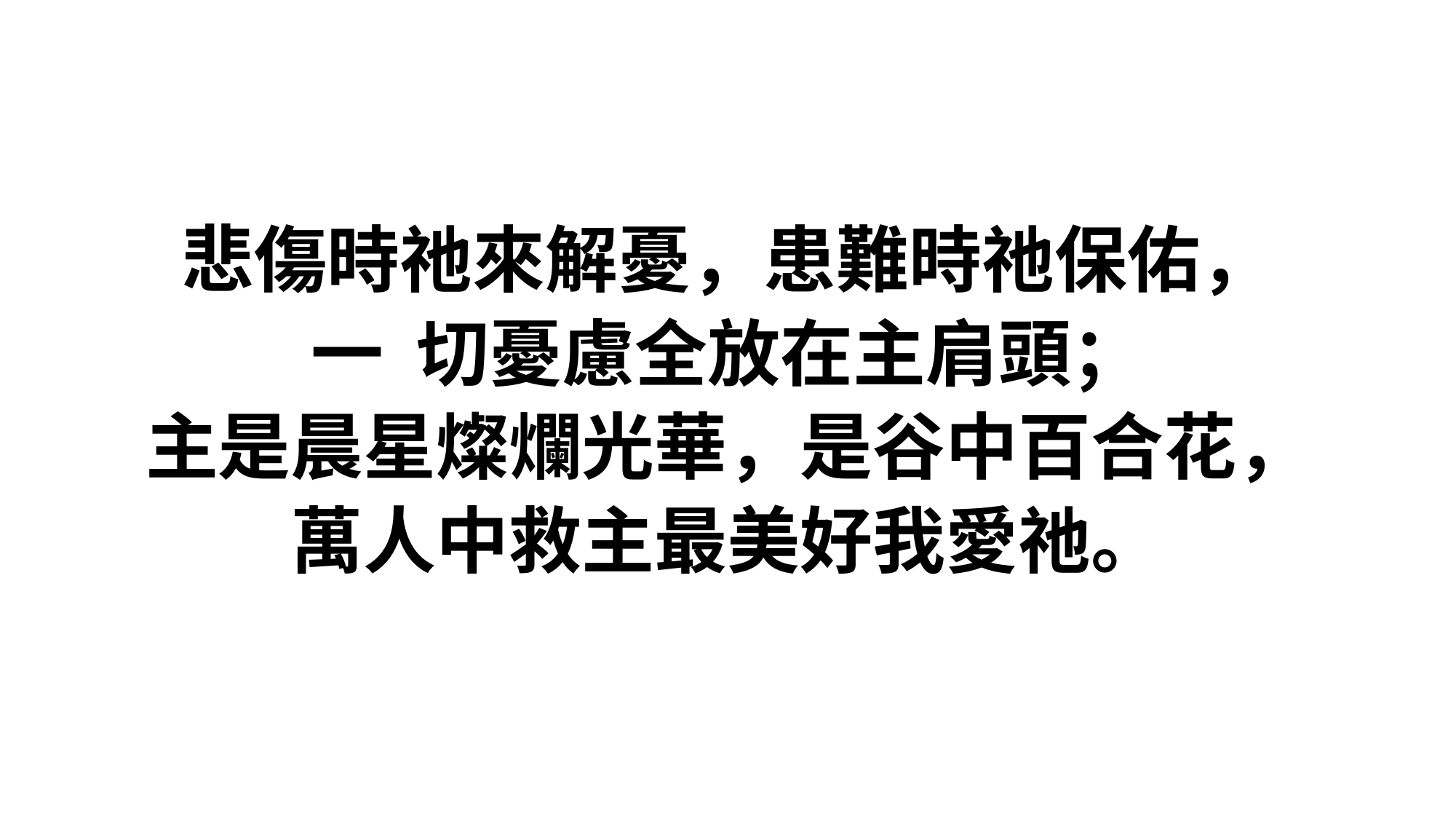

#
悲傷時祂來解憂，患難時祂保佑，
一  切憂慮全放在主肩頭；
主是晨星燦爛光華，是谷中百合花，
萬人中救主最美好我愛祂。